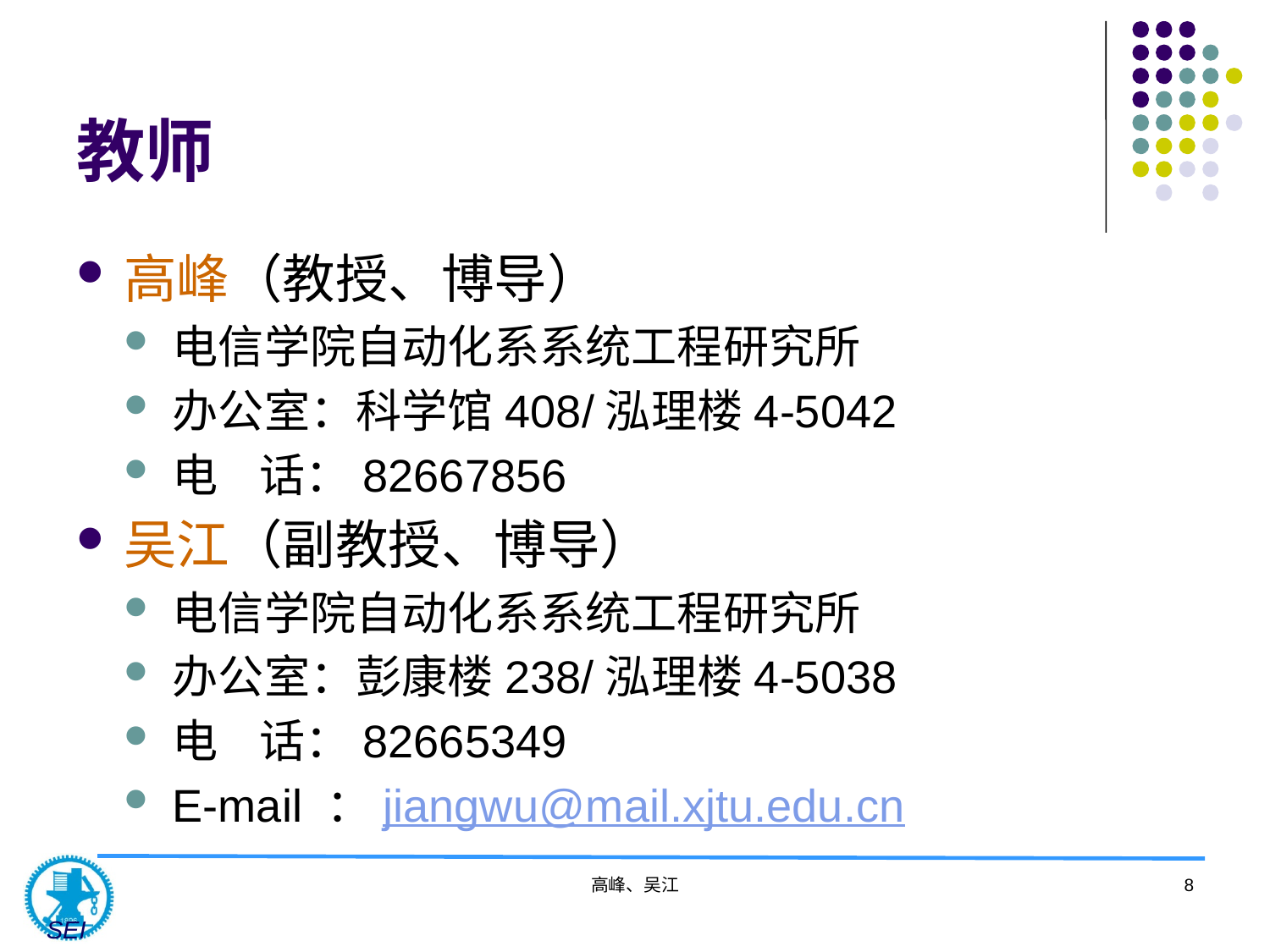

# 教师
高峰（教授、博导）
电信学院自动化系系统工程研究所
办公室：科学馆408/泓理楼4-5042
电    话：82667856
吴江（副教授、博导）
电信学院自动化系系统工程研究所
办公室：彭康楼238/泓理楼4-5038
电    话：82665349
E-mail ：jiangwu@mail.xjtu.edu.cn
高峰、吴江
8